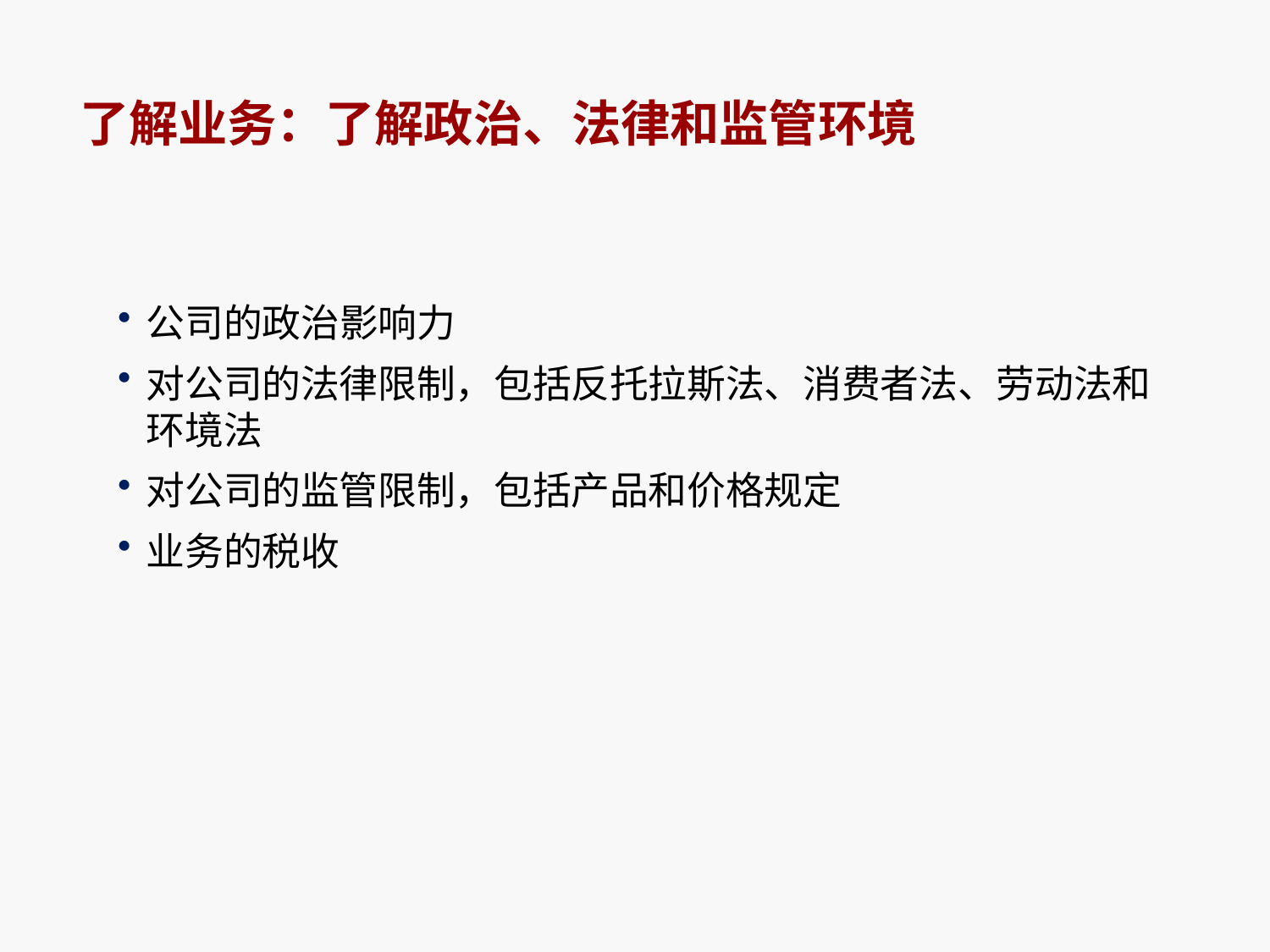

# 了解业务：了解政治、法律和监管环境
公司的政治影响力
对公司的法律限制，包括反托拉斯法、消费者法、劳动法和环境法
对公司的监管限制，包括产品和价格规定
业务的税收